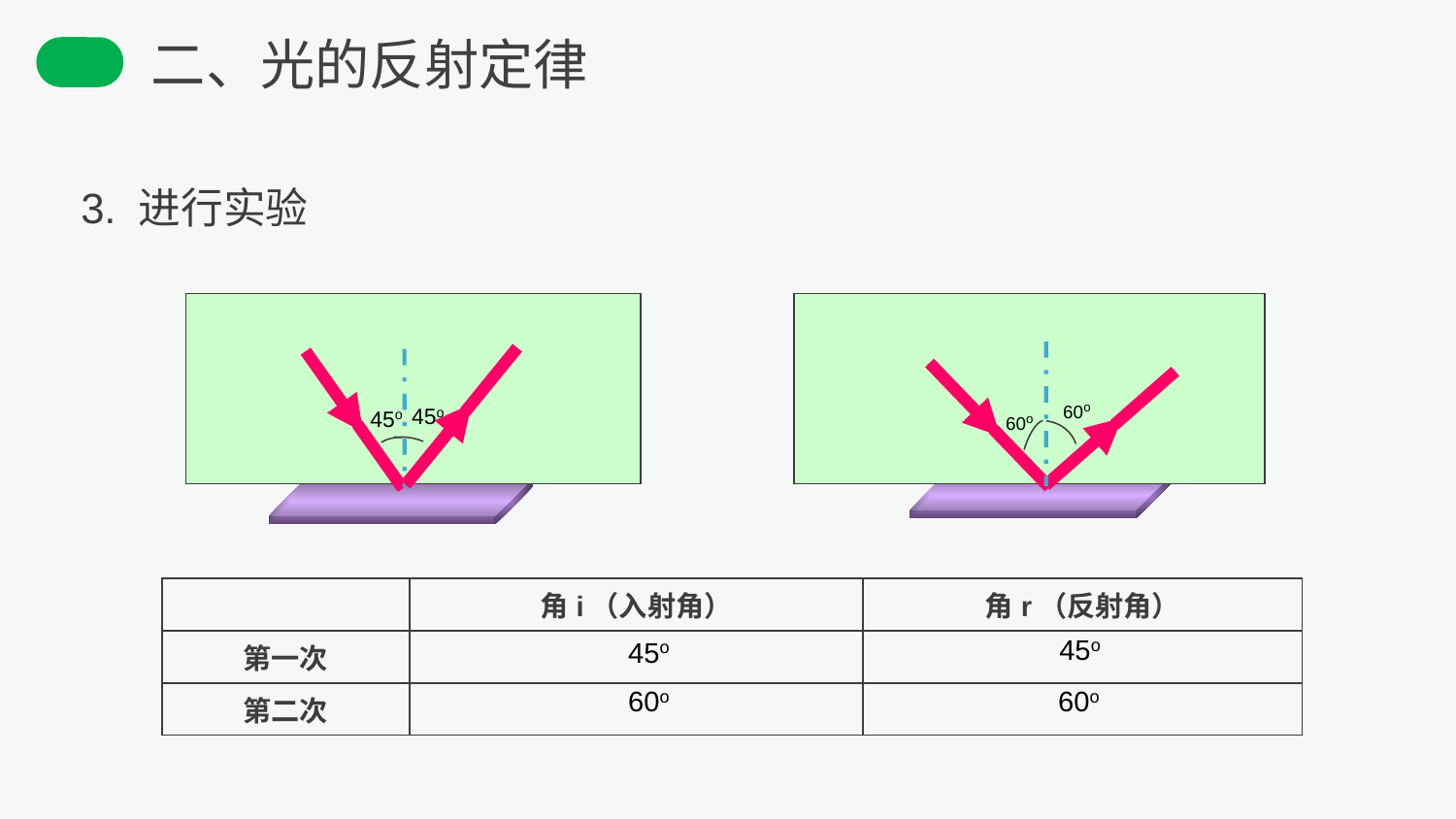

二、光的反射定律
3. 进行实验

60o

45o

60o

45o

|  | 角i（入射角） | 角r（反射角） |
| --- | --- | --- |
| 第一次 |  |  |
| 第二次 |  |  |
45o
45o
60o
60o